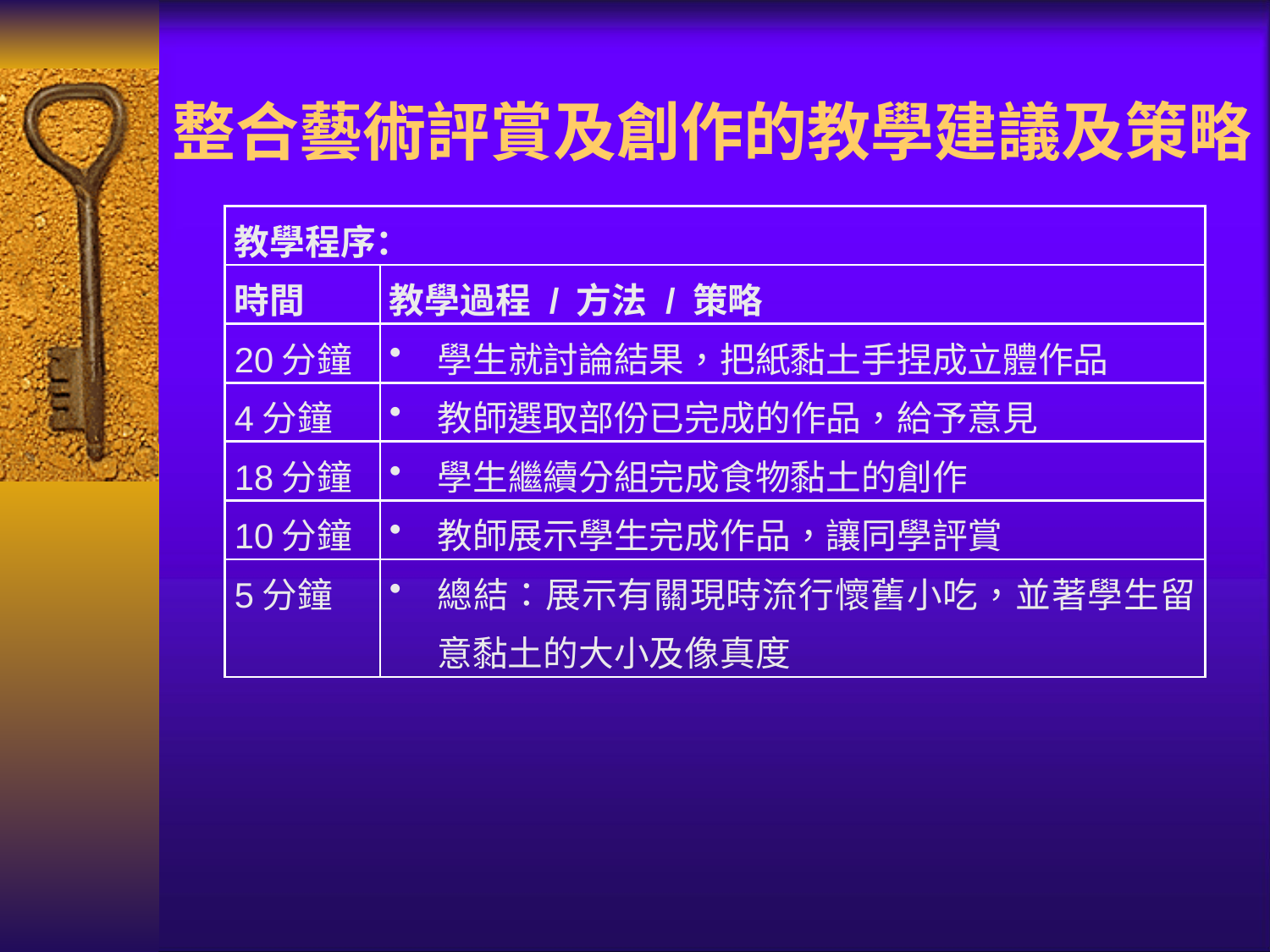

整合藝術評賞及創作的教學建議及策略
| 教學程序： |  |
| --- | --- |
| 時間 | 教學過程 / 方法 / 策略 |
| 20分鐘 | 學生就討論結果，把紙黏土手捏成立體作品 |
| 4分鐘 | 教師選取部份已完成的作品，給予意見 |
| 18分鐘 | 學生繼續分組完成食物黏土的創作 |
| 10分鐘 | 教師展示學生完成作品，讓同學評賞 |
| 5分鐘 | 總結：展示有關現時流行懷舊小吃，並著學生留意黏土的大小及像真度 |